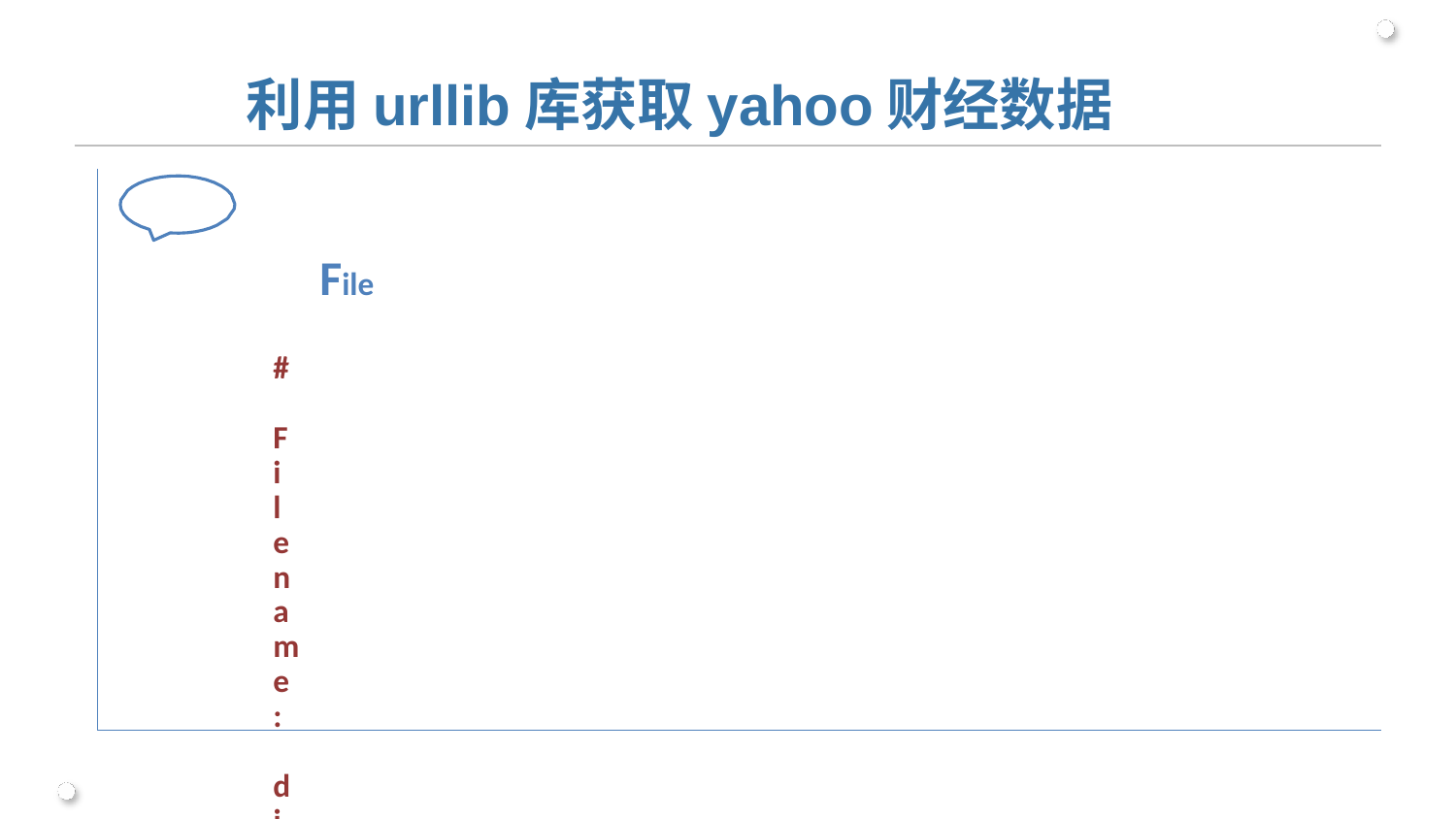

# 利用urllib库获取yahoo财经数据

File

# Filename: dji.py  import urllib  import re
dBytes = urllib.request.urlopen('http://finance.yahoo.com/q/cp?s=%5EDJI+Components').read()  dStr = dBytes.decode('GBK') #在python3中urllib.read()返回bytes对象而非str，语句功能是将dBytes转换成Str
m = re.findall('<tr><td class="yfnc_tabledata1"><b><a href=".*?">(.*?)</a></b></td><td
class="yfnc_tabledata1">(.*?)</td>.*?<b>(.*?)</b>.*?</tr>', dStr)
if m:
print m  print '\n'  print len(m)
else:
print 'not match'